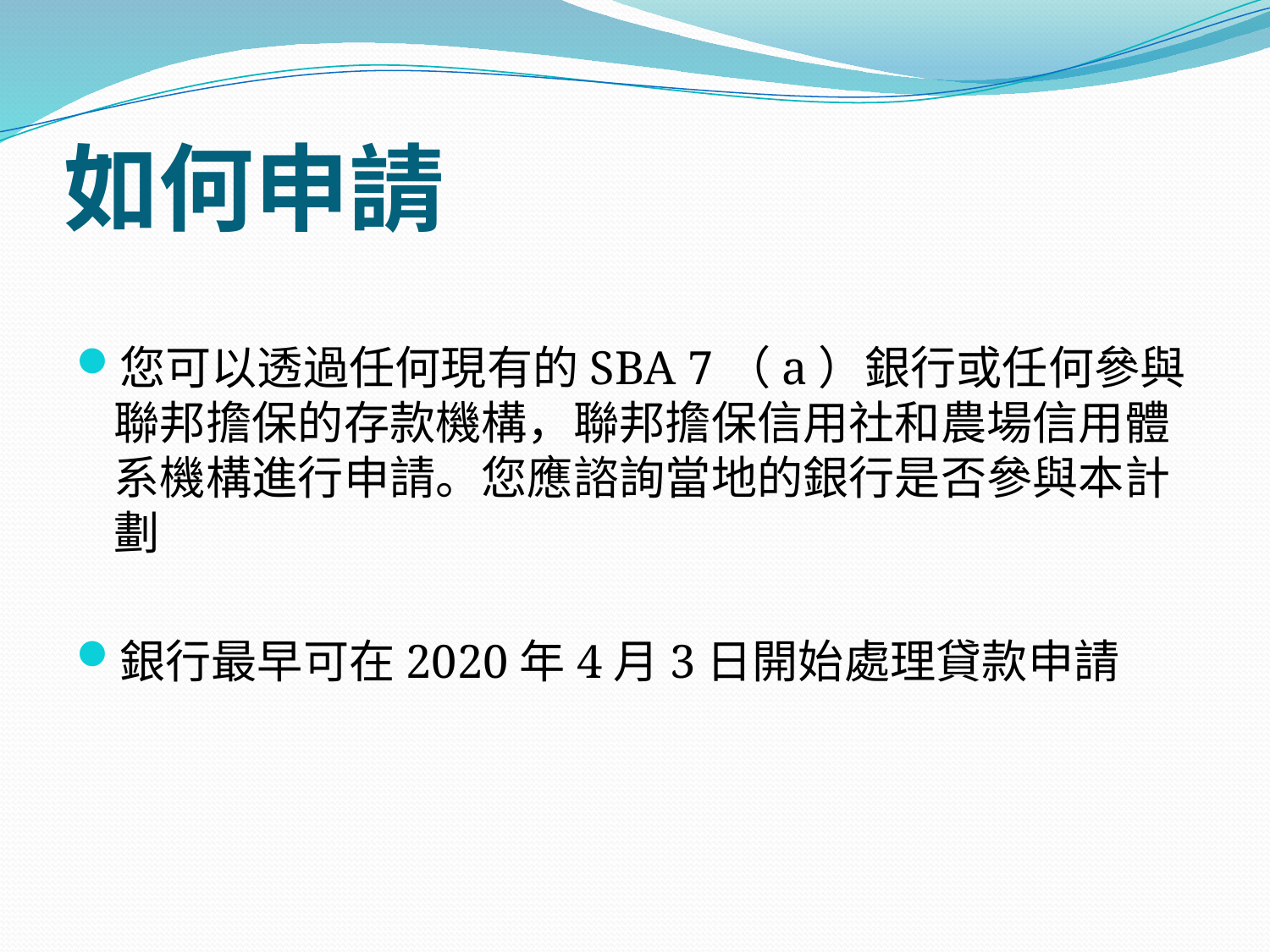

# 如何申請

您可以透過任何現有的SBA 7（a）銀行或任何參與聯邦擔保的存款機構，聯邦擔保信用社和農場信用體系機構進行申請。您應諮詢當地的銀行是否參與本計劃

銀行最早可在2020年4月3日開始處理貸款申請